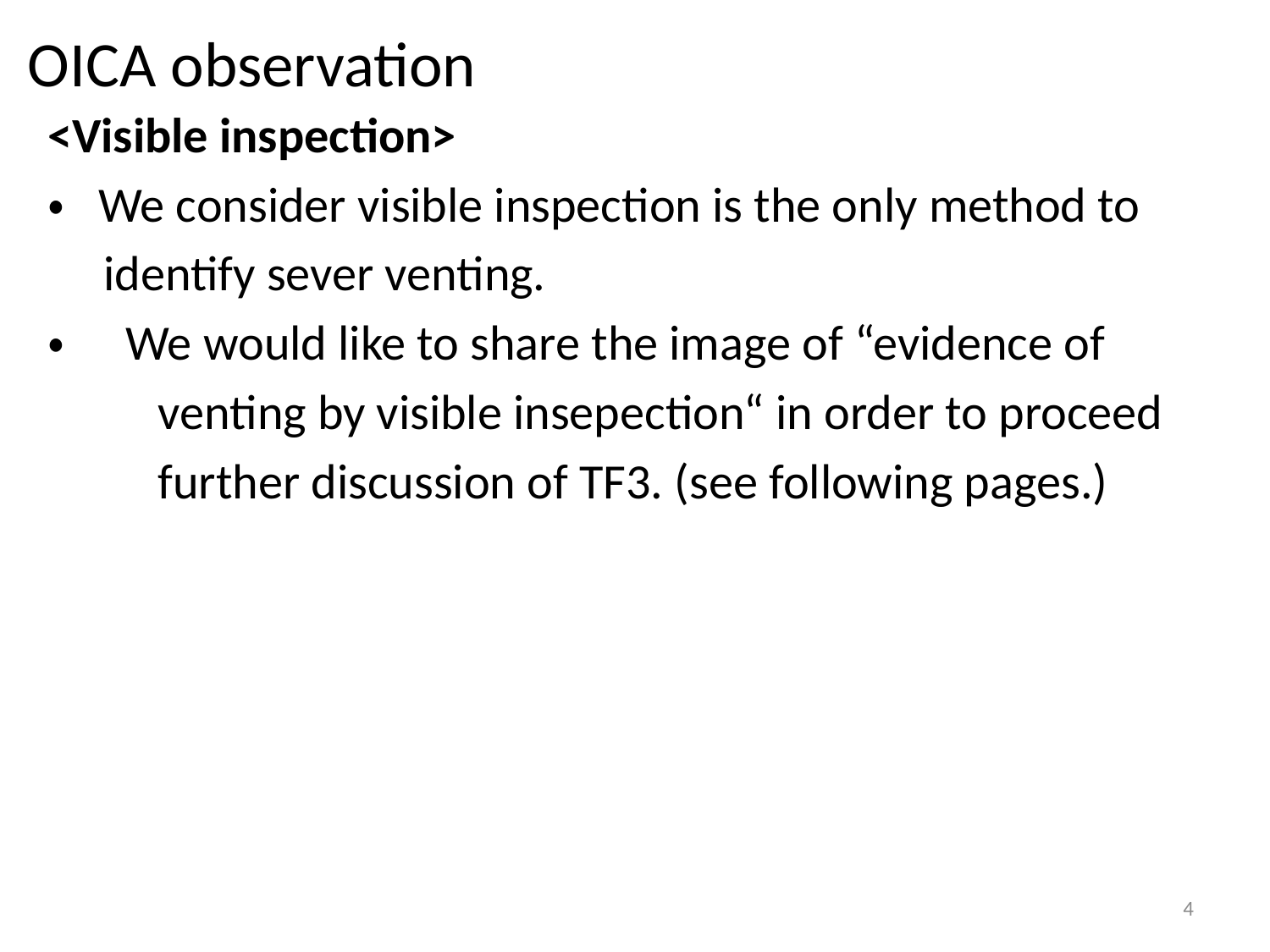

# OICA observation

<Visible inspection>
・  We consider visible inspection is the only method to
     identify sever venting.
・　We would like to share the image of “evidence of
　　venting by visible insepection“ in order to proceed
　　further discussion of TF3. (see following pages.)

4